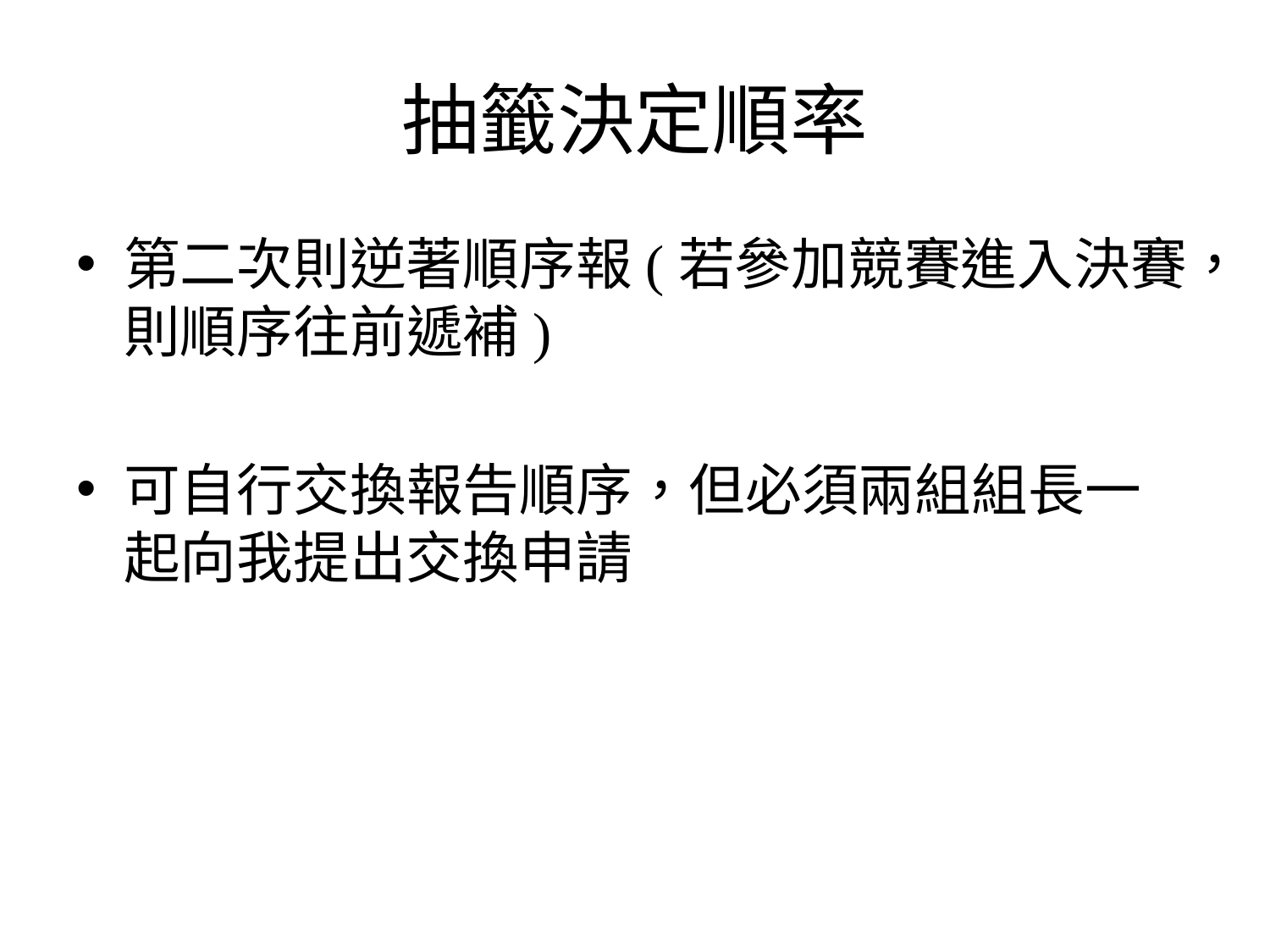

# 抽籤決定順率
第二次則逆著順序報(若參加競賽進入決賽，則順序往前遞補)

可自行交換報告順序，但必須兩組組長一起向我提出交換申請